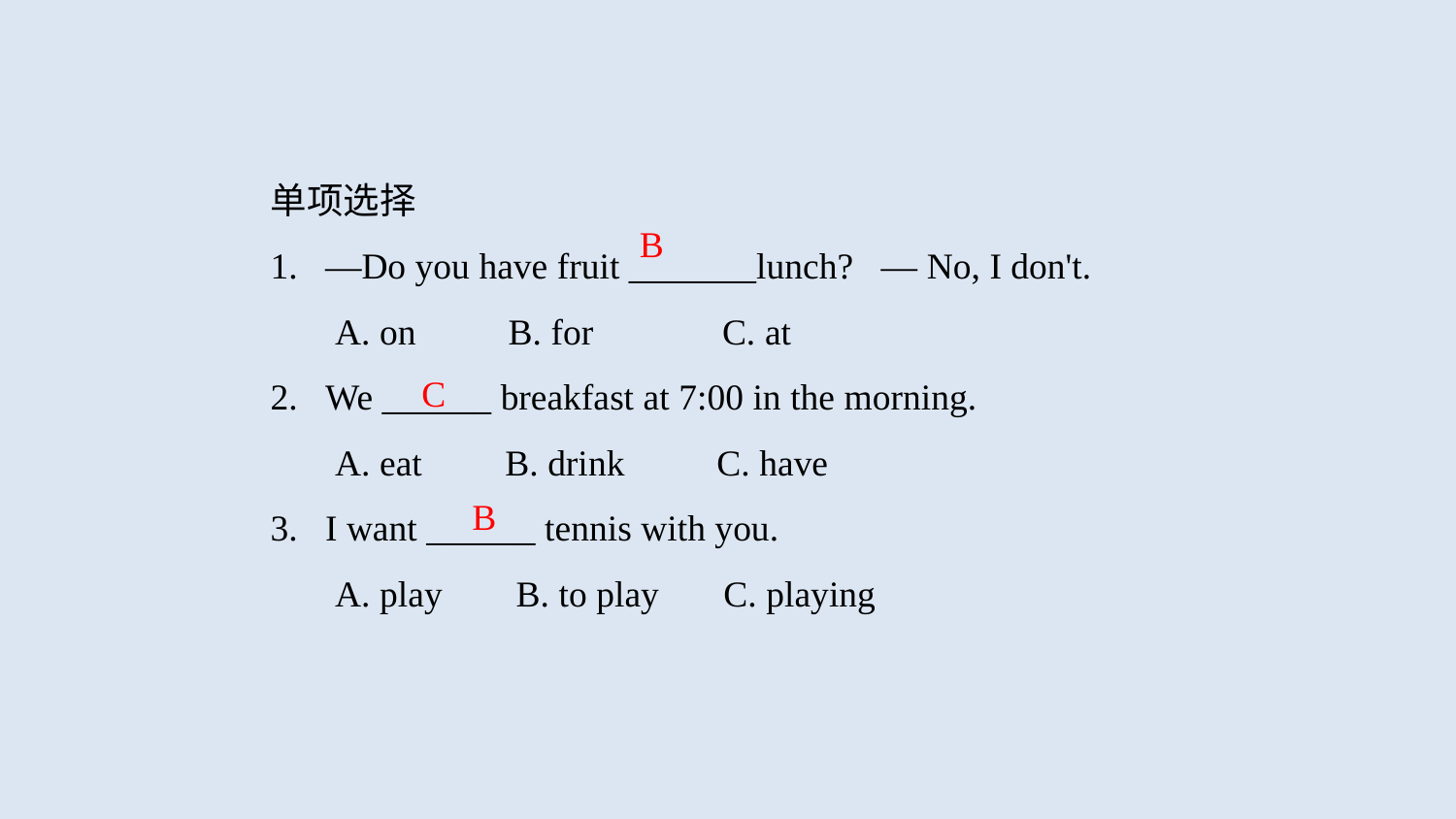

单项选择
—Do you have fruit _______lunch?   — No, I don't.
       A. on          B. for              C. at
We ______ breakfast at 7:00 in the morning.
       A. eat         B. drink          C. have
I want ______ tennis with you.
       A. play        B. to play       C. playing
B
C
B